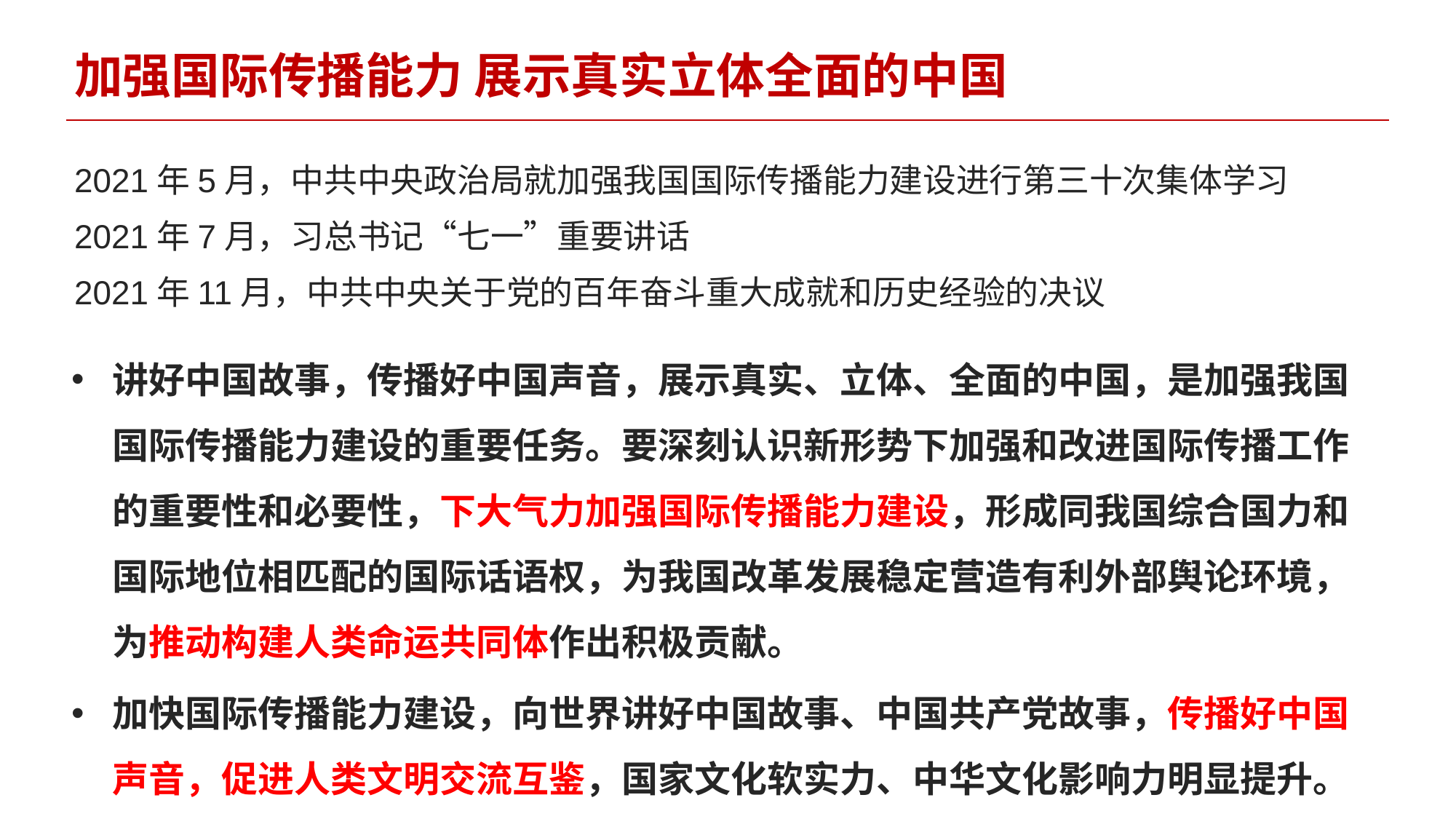

加强国际传播能力 展示真实立体全面的中国
2021年5月，中共中央政治局就加强我国国际传播能力建设进行第三十次集体学习
2021年7月，习总书记“七一”重要讲话
2021年11月，中共中央关于党的百年奋斗重大成就和历史经验的决议
讲好中国故事，传播好中国声音，展示真实、立体、全面的中国，是加强我国国际传播能力建设的重要任务。要深刻认识新形势下加强和改进国际传播工作的重要性和必要性，下大气力加强国际传播能力建设，形成同我国综合国力和国际地位相匹配的国际话语权，为我国改革发展稳定营造有利外部舆论环境，为推动构建人类命运共同体作出积极贡献。
加快国际传播能力建设，向世界讲好中国故事、中国共产党故事，传播好中国声音，促进人类文明交流互鉴，国家文化软实力、中华文化影响力明显提升。